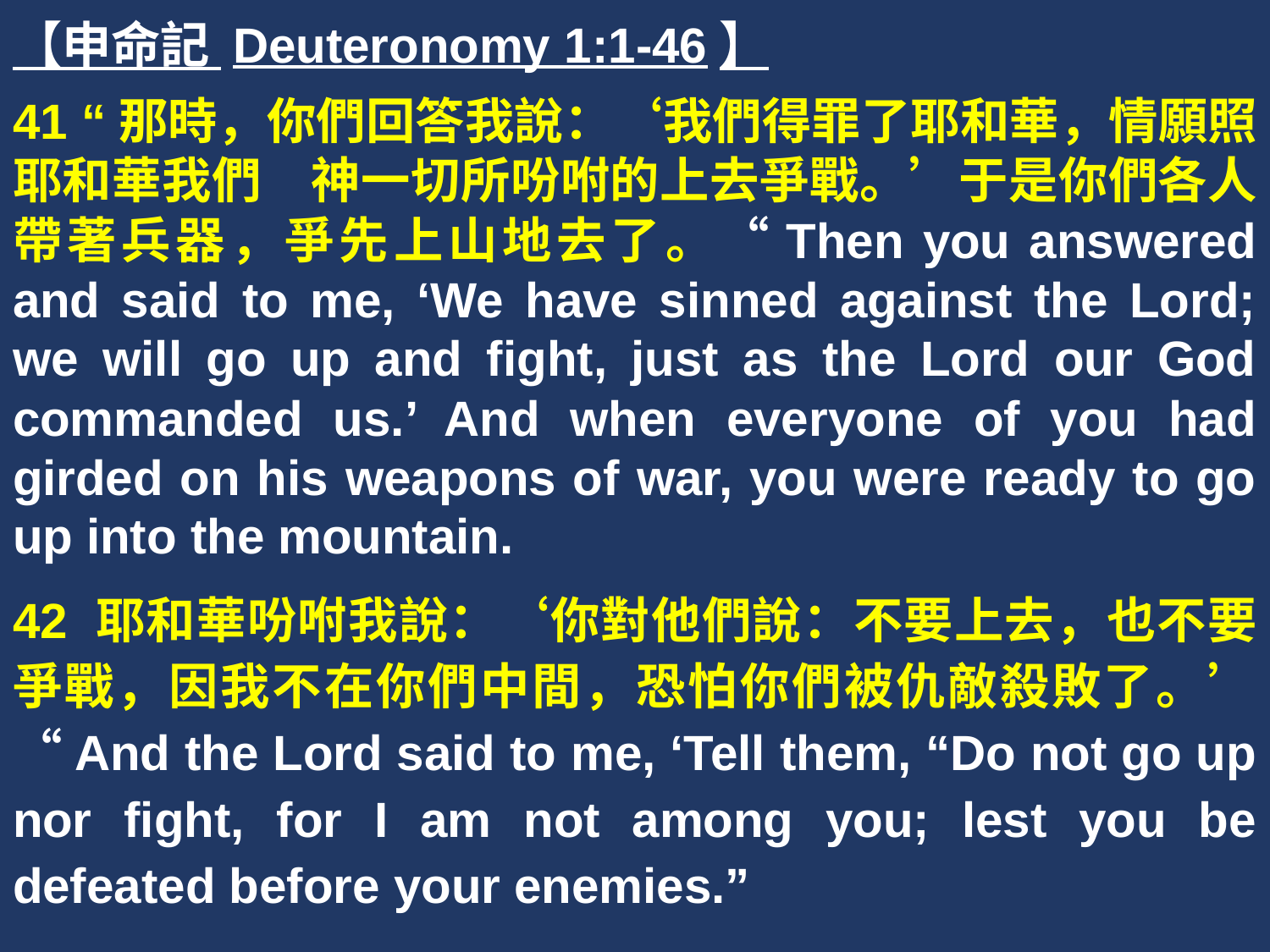

【申命記 Deuteronomy 1:1-46】
41 “那時，你們回答我說：‘我們得罪了耶和華，情願照耶和華我們　神一切所吩咐的上去爭戰。’于是你們各人帶著兵器，爭先上山地去了。“Then you answered and said to me, ‘We have sinned against the Lord; we will go up and fight, just as the Lord our God commanded us.’ And when everyone of you had girded on his weapons of war, you were ready to go up into the mountain.
42 耶和華吩咐我說：‘你對他們說：不要上去，也不要爭戰，因我不在你們中間，恐怕你們被仇敵殺敗了。’“And the Lord said to me, ‘Tell them, “Do not go up nor fight, for I am not among you; lest you be defeated before your enemies.”